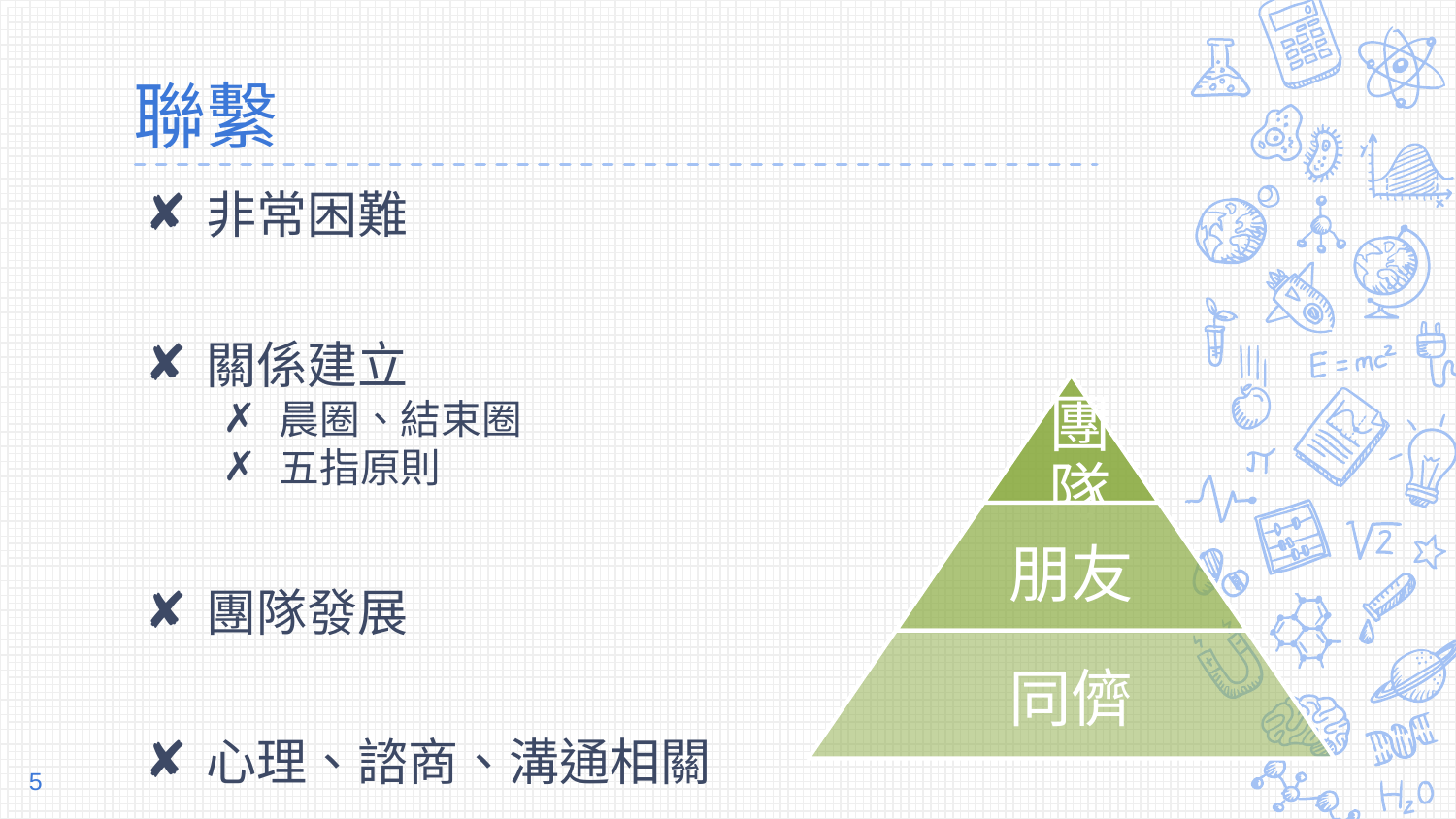

# 聯繫
非常困難

關係建立
晨圈、結束圈
五指原則

團隊發展

心理、諮商、溝通相關
團隊
朋友
同儕
5